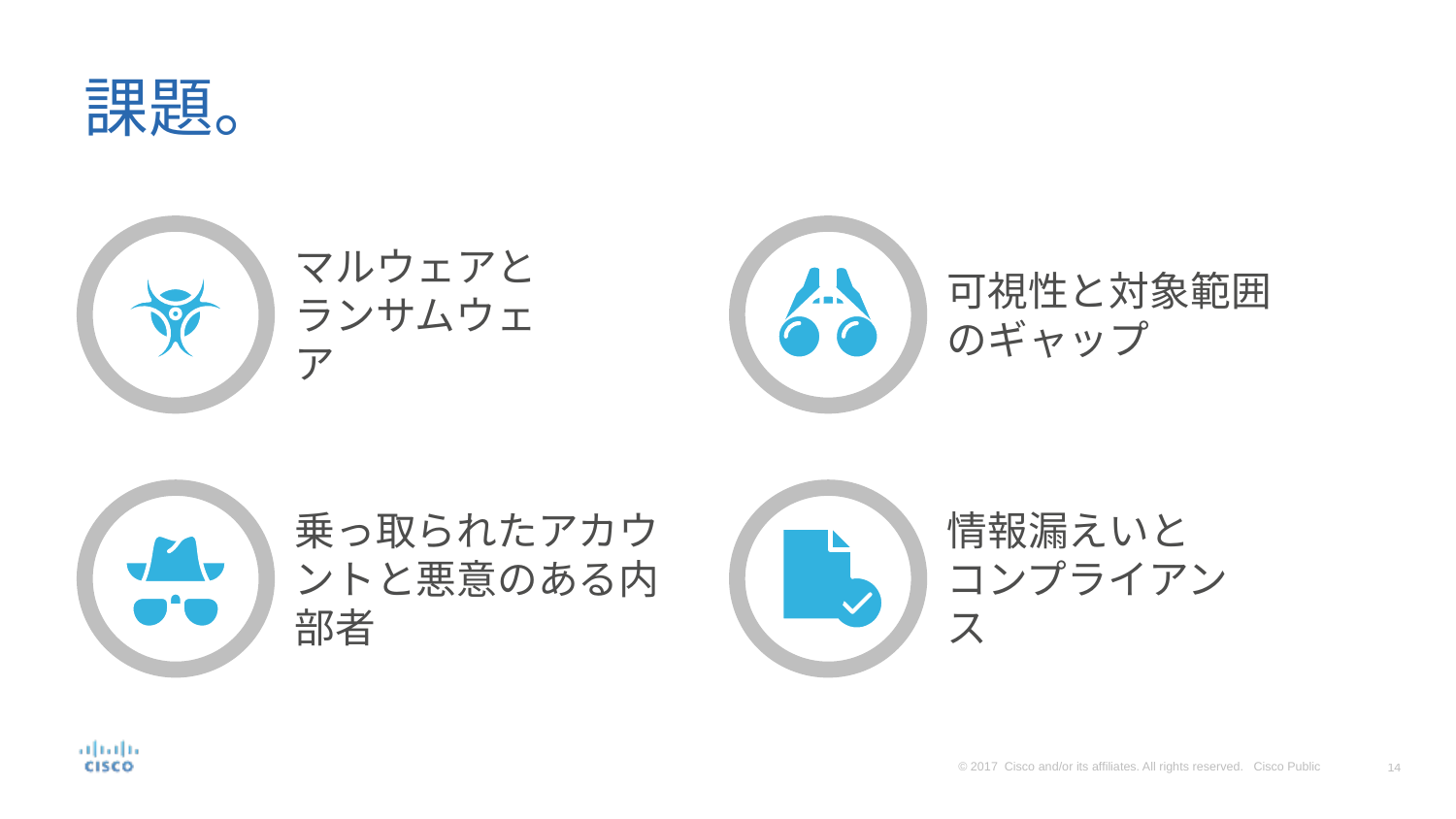

# 課題。

可視性と対象範囲
のギャップ
マルウェアと
ランサムウェア

情報漏えいと
コンプライアンス
乗っ取られたアカウントと悪意のある内部者